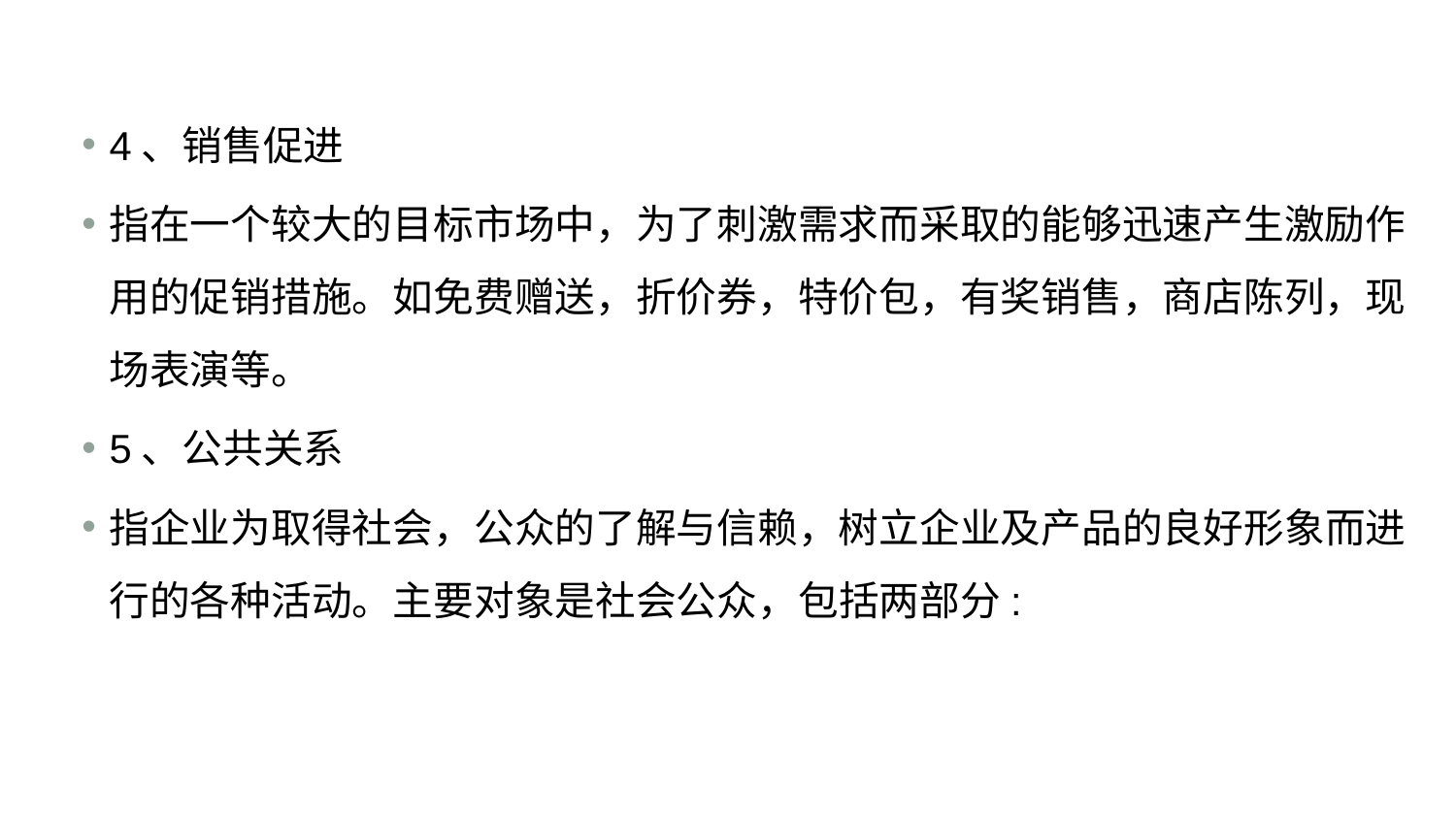

#
4、销售促进
指在一个较大的目标市场中，为了刺激需求而采取的能够迅速产生激励作用的促销措施。如免费赠送，折价券，特价包，有奖销售，商店陈列，现场表演等。
5、公共关系
指企业为取得社会，公众的了解与信赖，树立企业及产品的良好形象而进行的各种活动。主要对象是社会公众，包括两部分: